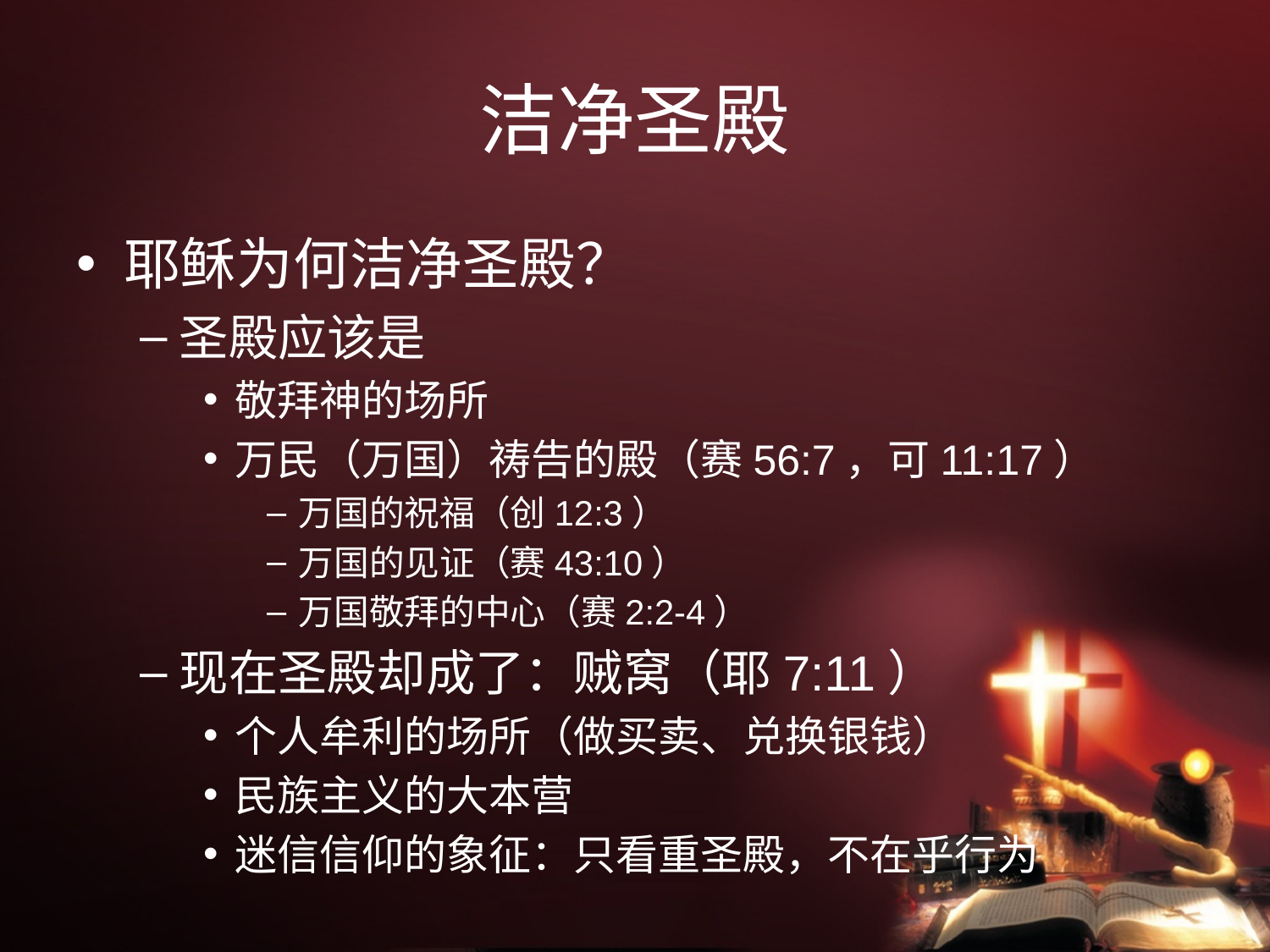

# 洁净圣殿
耶稣为何洁净圣殿？
圣殿应该是
敬拜神的场所
万民（万国）祷告的殿（赛56:7，可11:17）
万国的祝福（创12:3）
万国的见证（赛43:10）
万国敬拜的中心（赛2:2-4）
现在圣殿却成了：贼窝（耶7:11）
个人牟利的场所（做买卖、兑换银钱）
民族主义的大本营
迷信信仰的象征：只看重圣殿，不在乎行为